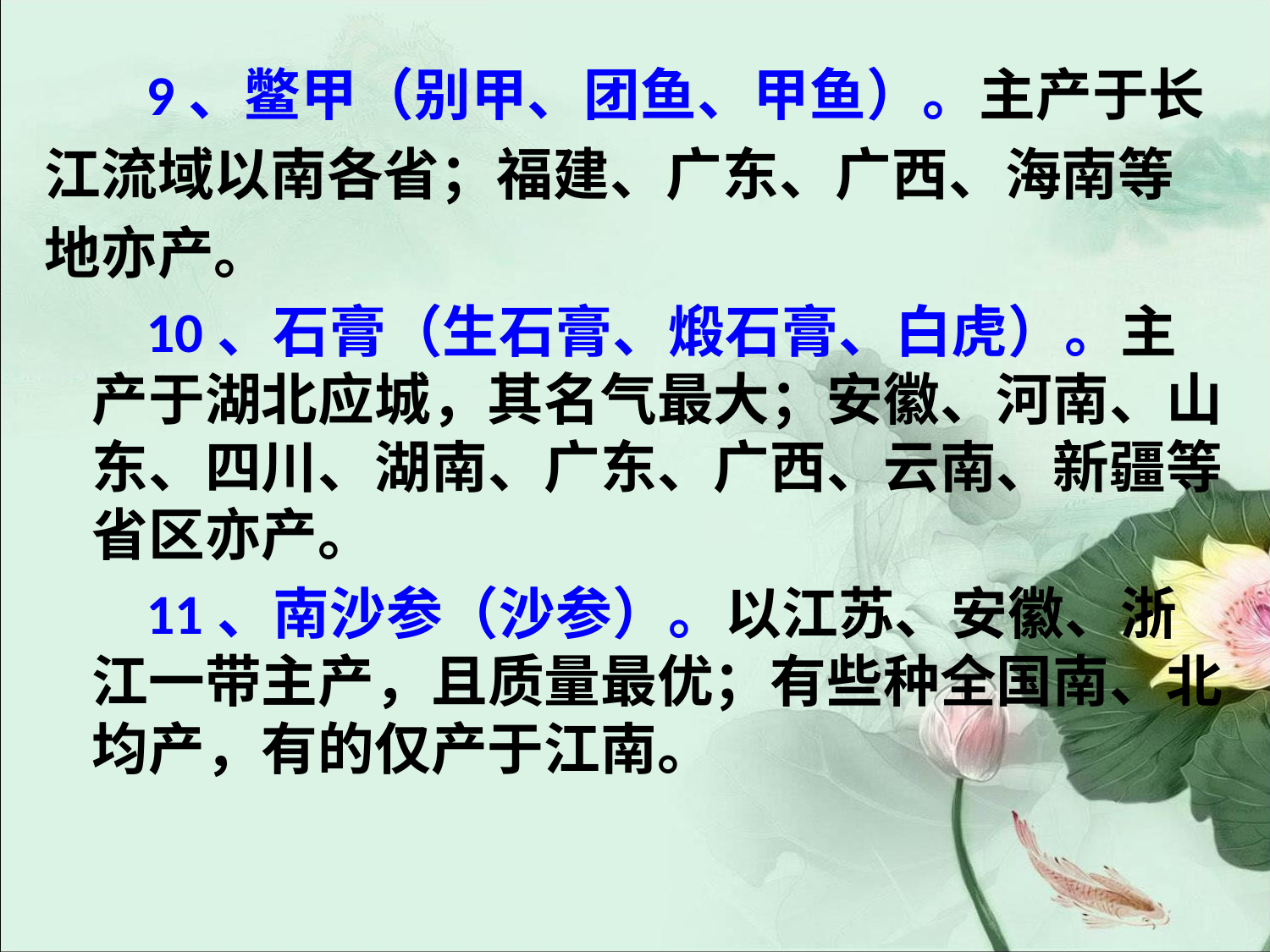

#
        9、鳖甲（别甲、团鱼、甲鱼）。主产于长
江流域以南各省；福建、广东、广西、海南等
地亦产。
        10、石膏（生石膏、煅石膏、白虎）。主产于湖北应城，其名气最大；安徽、河南、山东、四川、湖南、广东、广西、云南、新疆等省区亦产。
        11、南沙参（沙参）。以江苏、安徽、浙江一带主产，且质量最优；有些种全国南、北均产，有的仅产于江南。